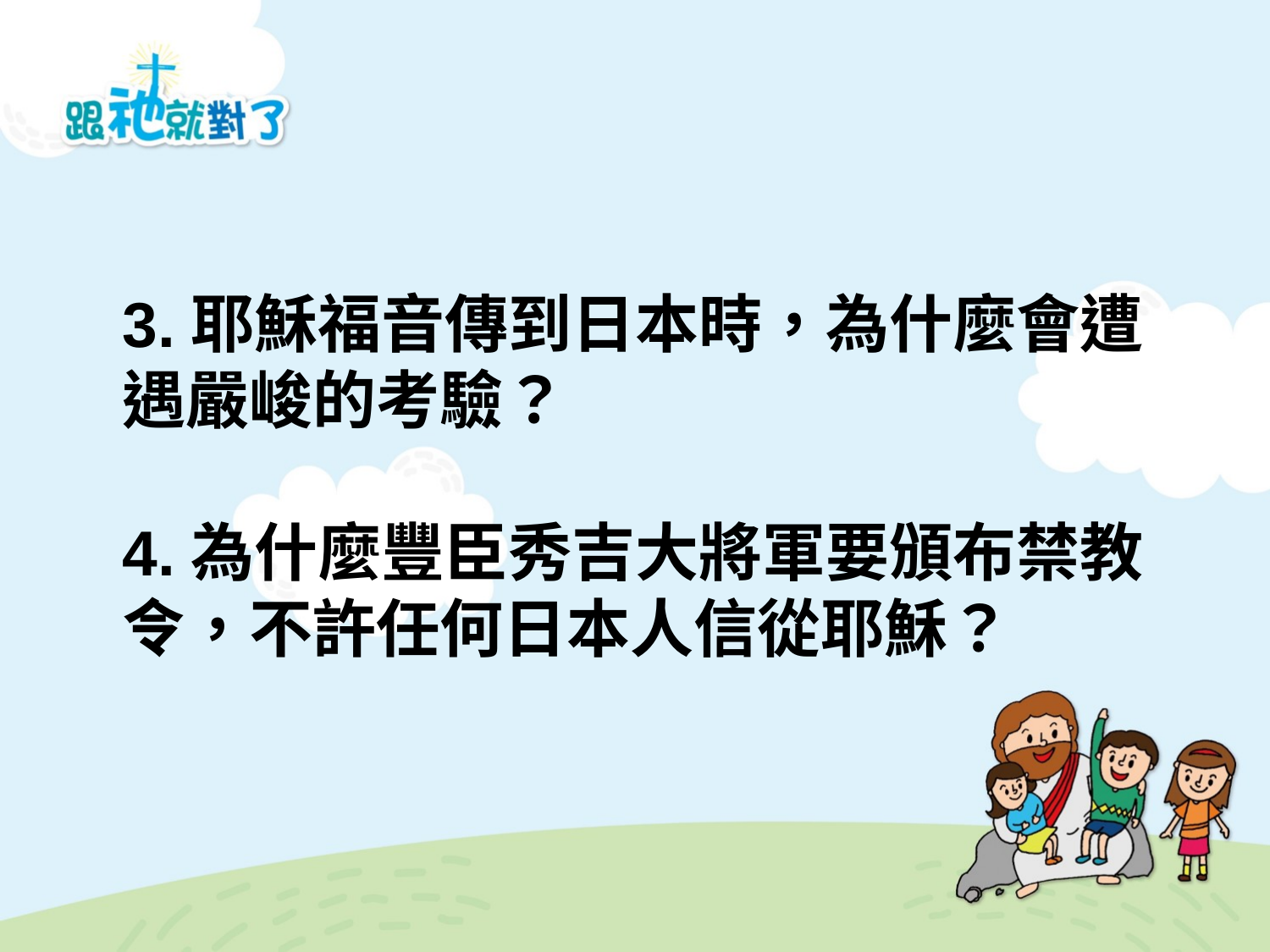

3.耶穌福音傳到日本時，為什麼會遭遇嚴峻的考驗？

4.為什麼豐臣秀吉大將軍要頒布禁教令，不許任何日本人信從耶穌？